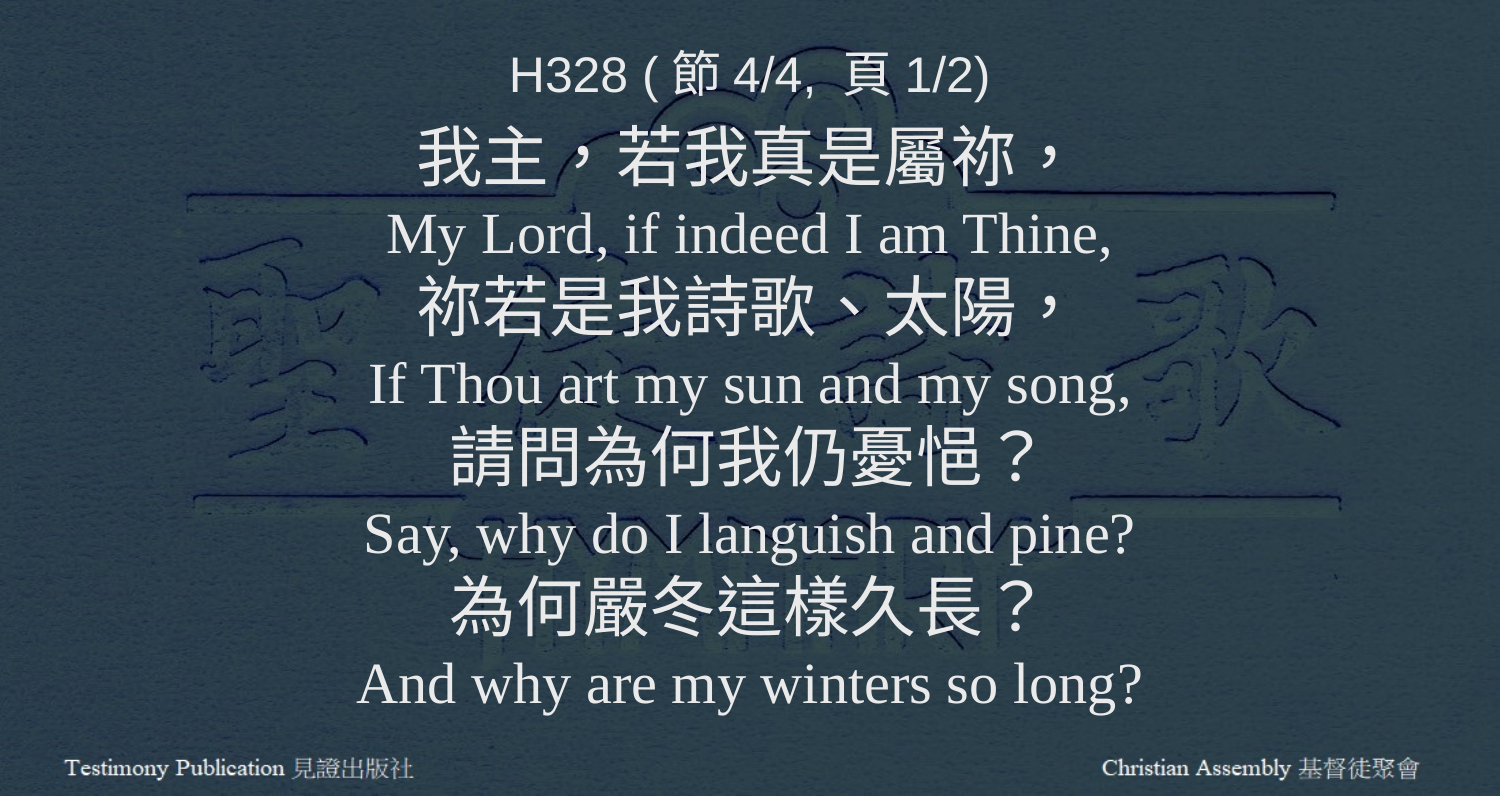

H328 (節4/4, 頁1/2)
我主，若我真是屬祢，
My Lord, if indeed I am Thine,
祢若是我詩歌、太陽，
If Thou art my sun and my song,
請問為何我仍憂悒？
Say, why do I languish and pine?
為何嚴冬這樣久長？
And why are my winters so long?